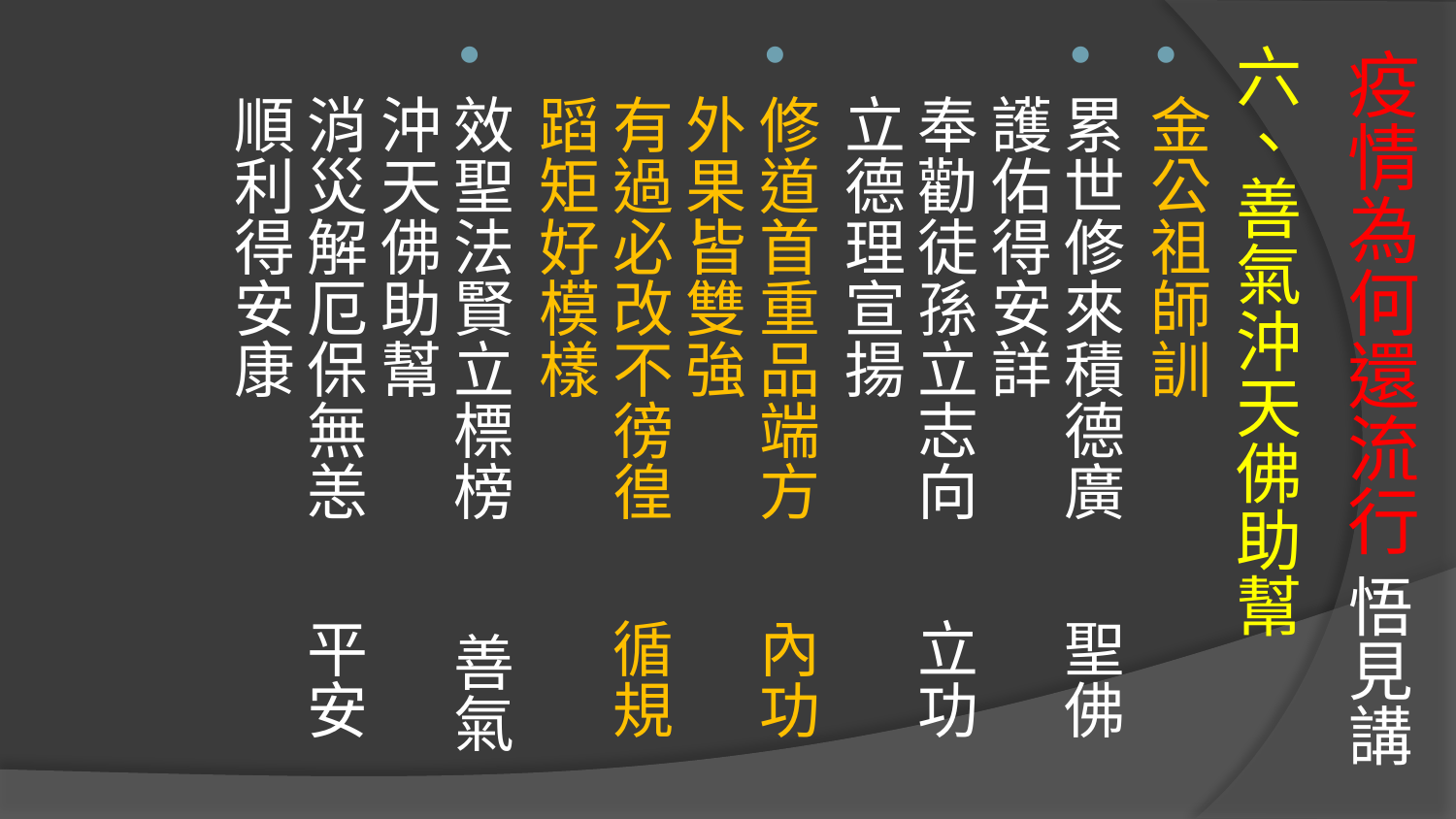

# 疫情為何還流行 悟見講
六、善氣沖天佛助幫
金公祖師訓
累世修來積德廣       聖佛護佑得安詳
奉勸徒孫立志向       立功立德理宣揚
修道首重品端方       內功外果皆雙強
有過必改不徬徨       循規蹈矩好模樣
效聖法賢立標榜        善氣沖天佛助幫
消災解厄保無恙       平安順利得安康

金公祖師訓
時逢冠狀病毒狂       全球各國皆遭殃
六萬年來清算忙       有冤報冤令旗揚
決不饒寬聲宏亮       有仇尋仇決不放
免除病患之國邦       和善民族心志良